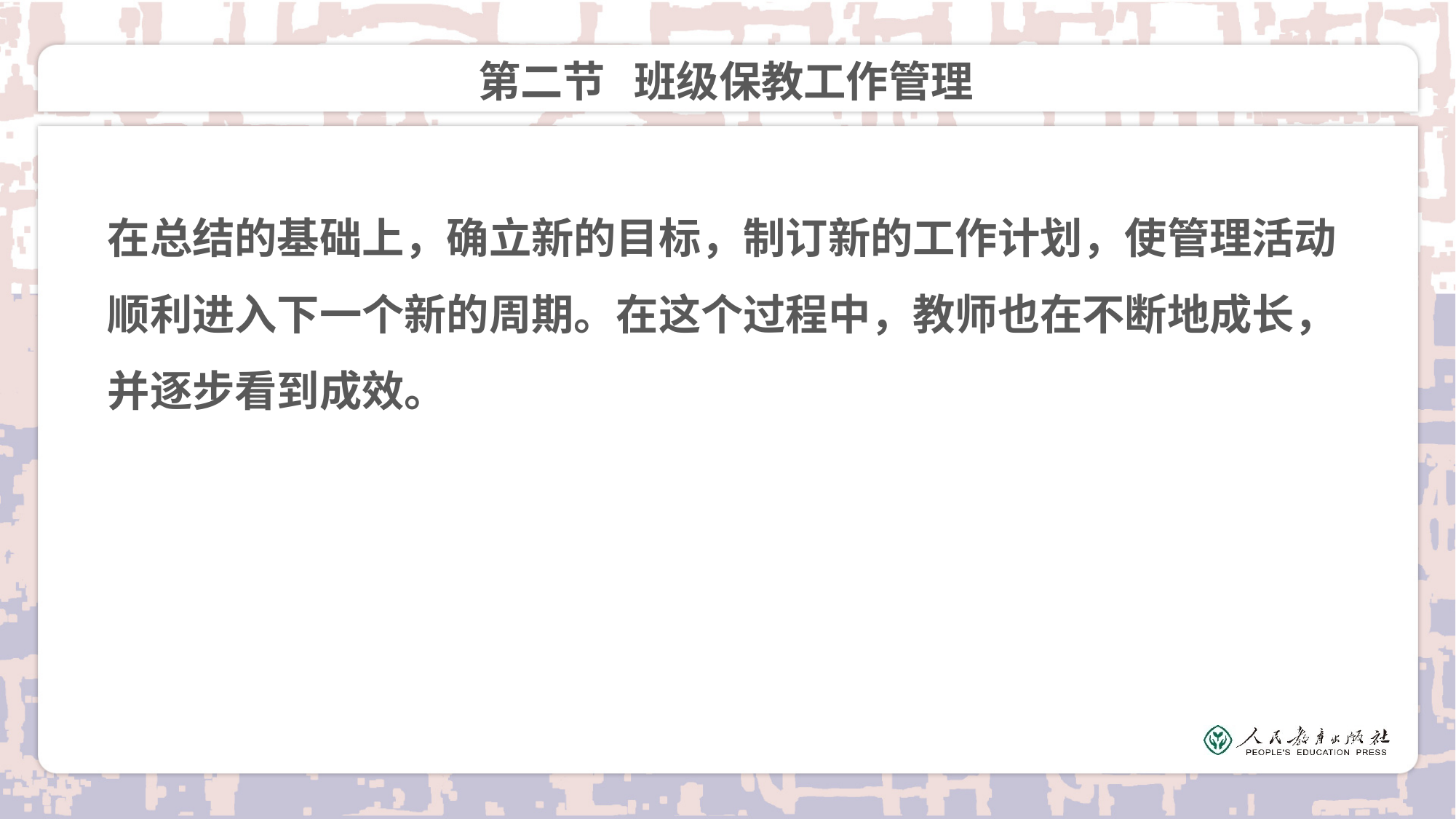

# 第二节   班级保教工作管理
在总结的基础上，确立新的目标，制订新的工作计划，使管理活动顺利进入下一个新的周期。在这个过程中，教师也在不断地成长，并逐步看到成效。